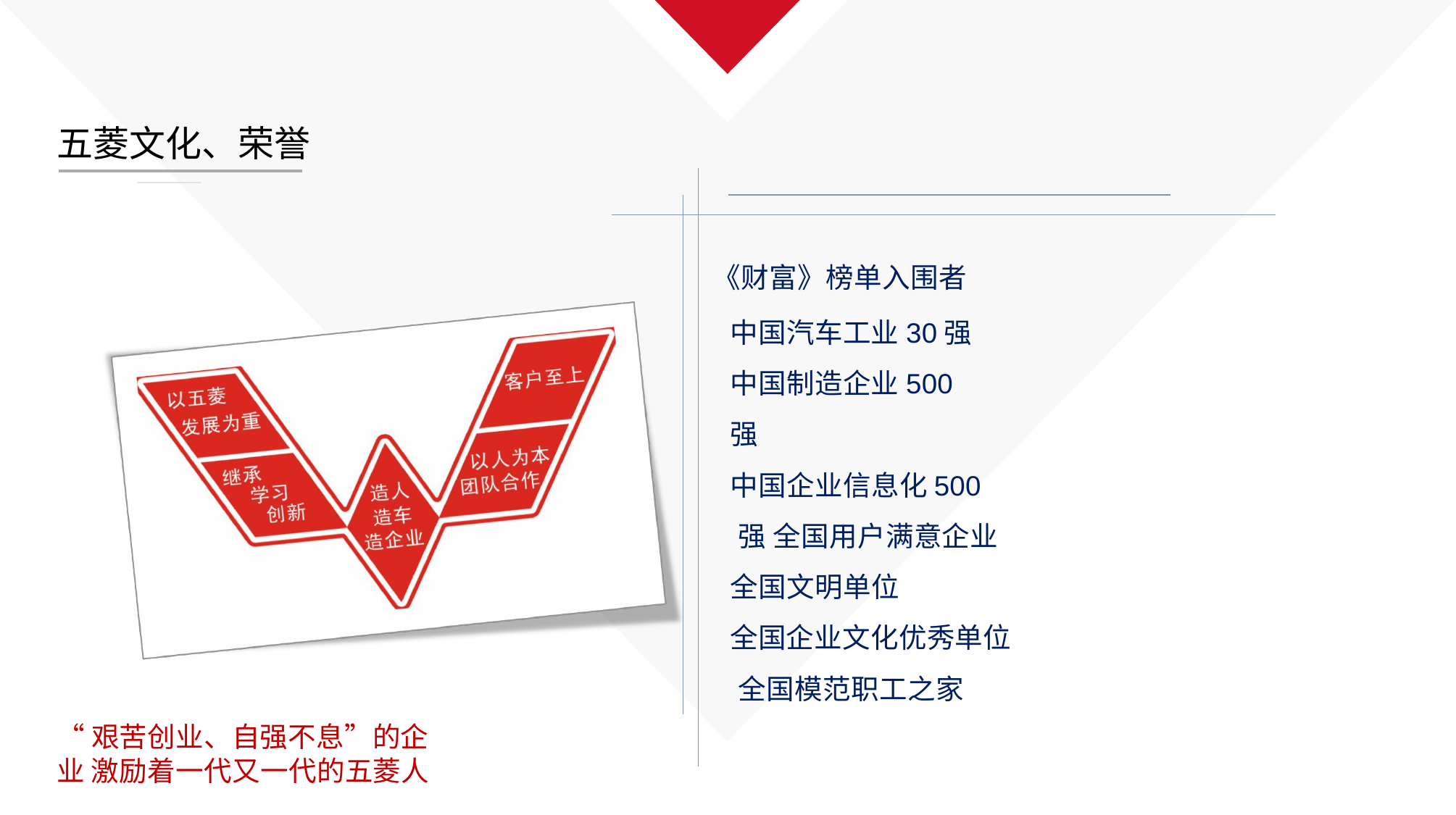

# 五菱文化、荣誉

《财富》榜单入围者
中国汽车工业30强 中国制造企业500强
中国企业信息化500强 全国用户满意企业
全国文明单位
全国企业文化优秀单位 全国模范职工之家

“艰苦创业、自强不息”的企业 激励着一代又一代的五菱人